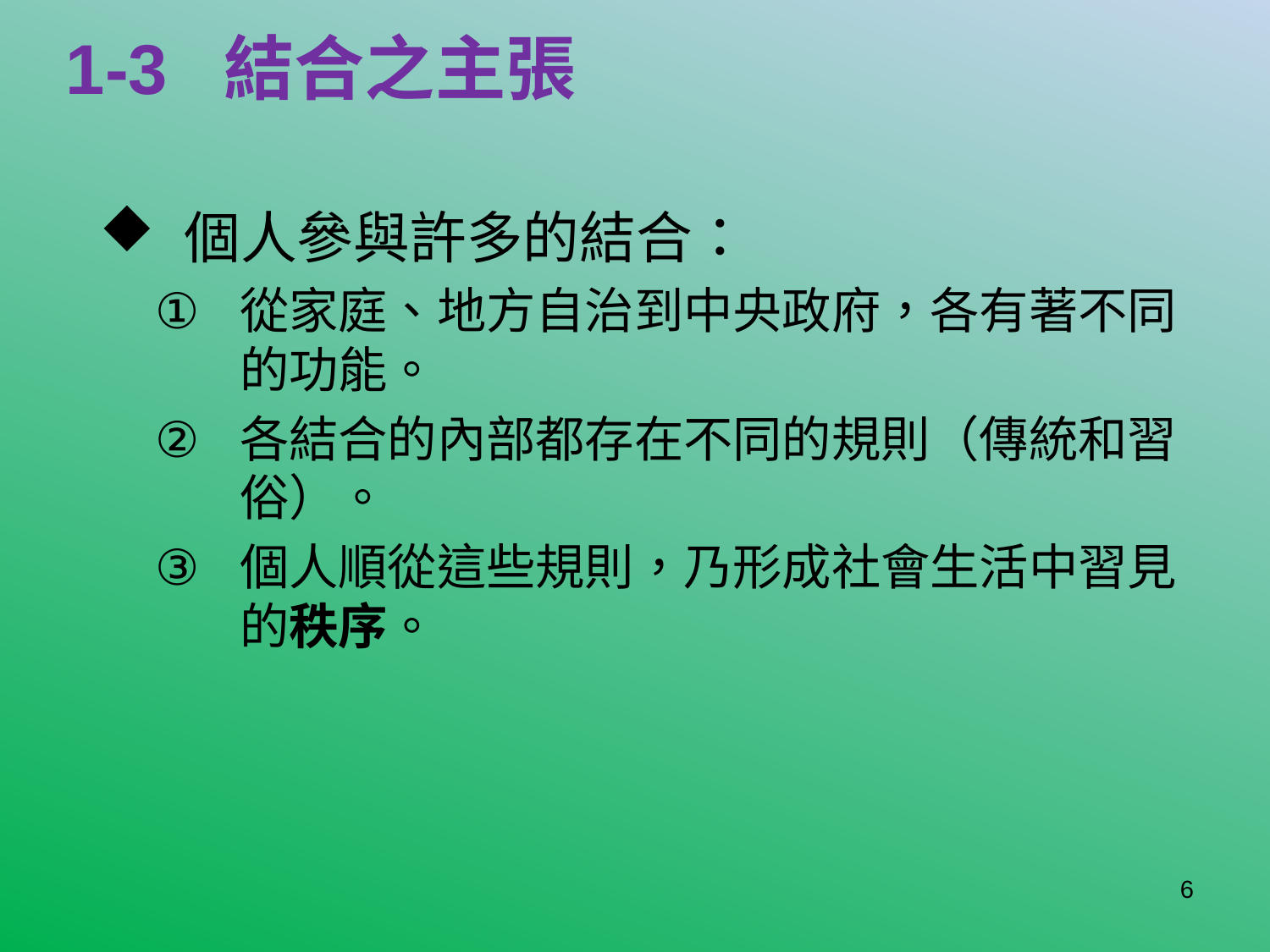

# 1-3  結合之主張
個人參與許多的結合：
從家庭、地方自治到中央政府，各有著不同的功能。
各結合的內部都存在不同的規則（傳統和習俗）。
個人順從這些規則，乃形成社會生活中習見的秩序。

6